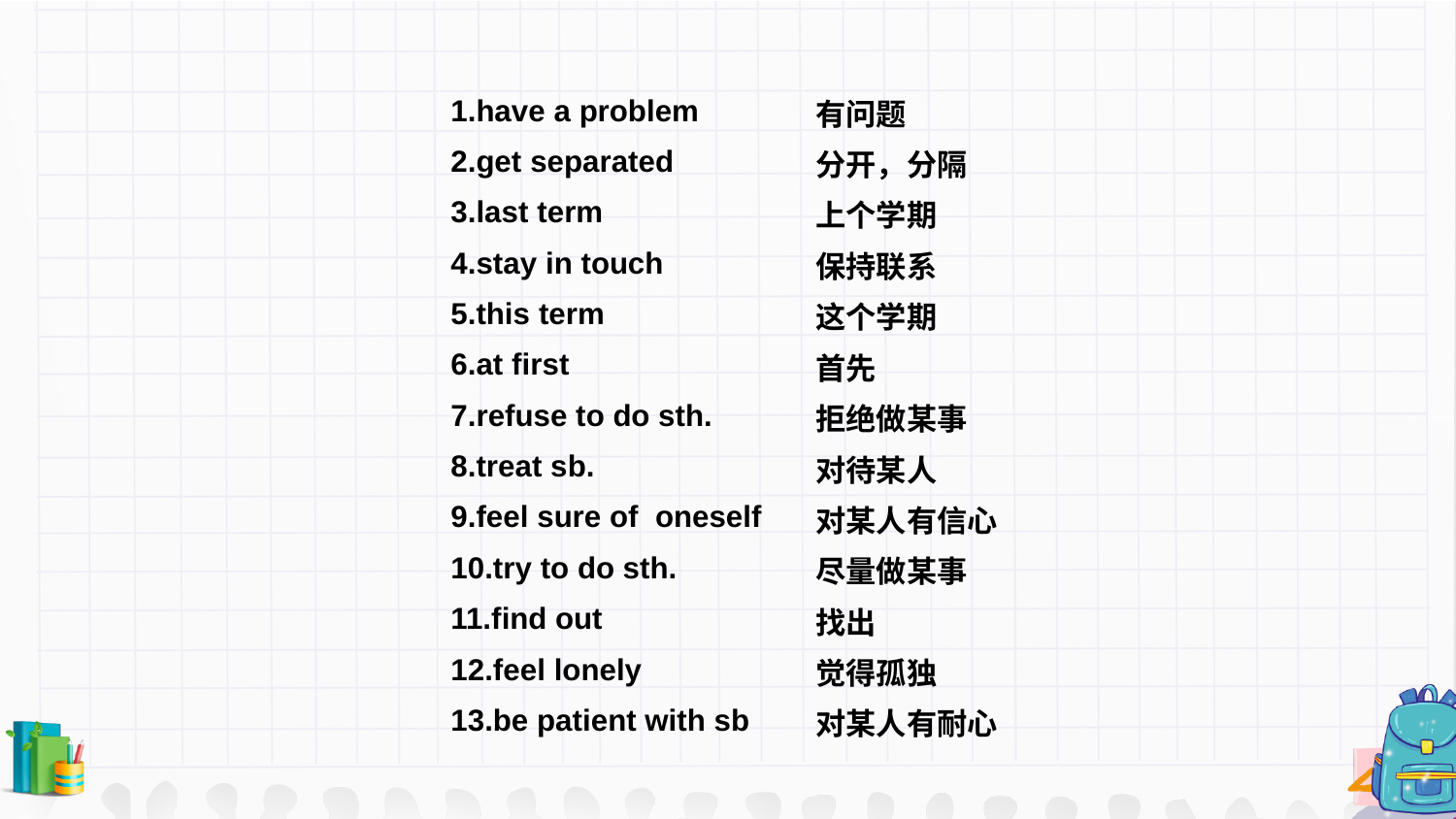

1.have a problem
2.get separated
3.last term
4.stay in touch
5.this term
6.at first
7.refuse to do sth.
8.treat sb.
9.feel sure of  oneself
10.try to do sth.
11.find out
12.feel lonely
13.be patient with sb
有问题
分开，分隔
上个学期
保持联系
这个学期
首先
拒绝做某事
对待某人
对某人有信心
尽量做某事
找出
觉得孤独
对某人有耐心